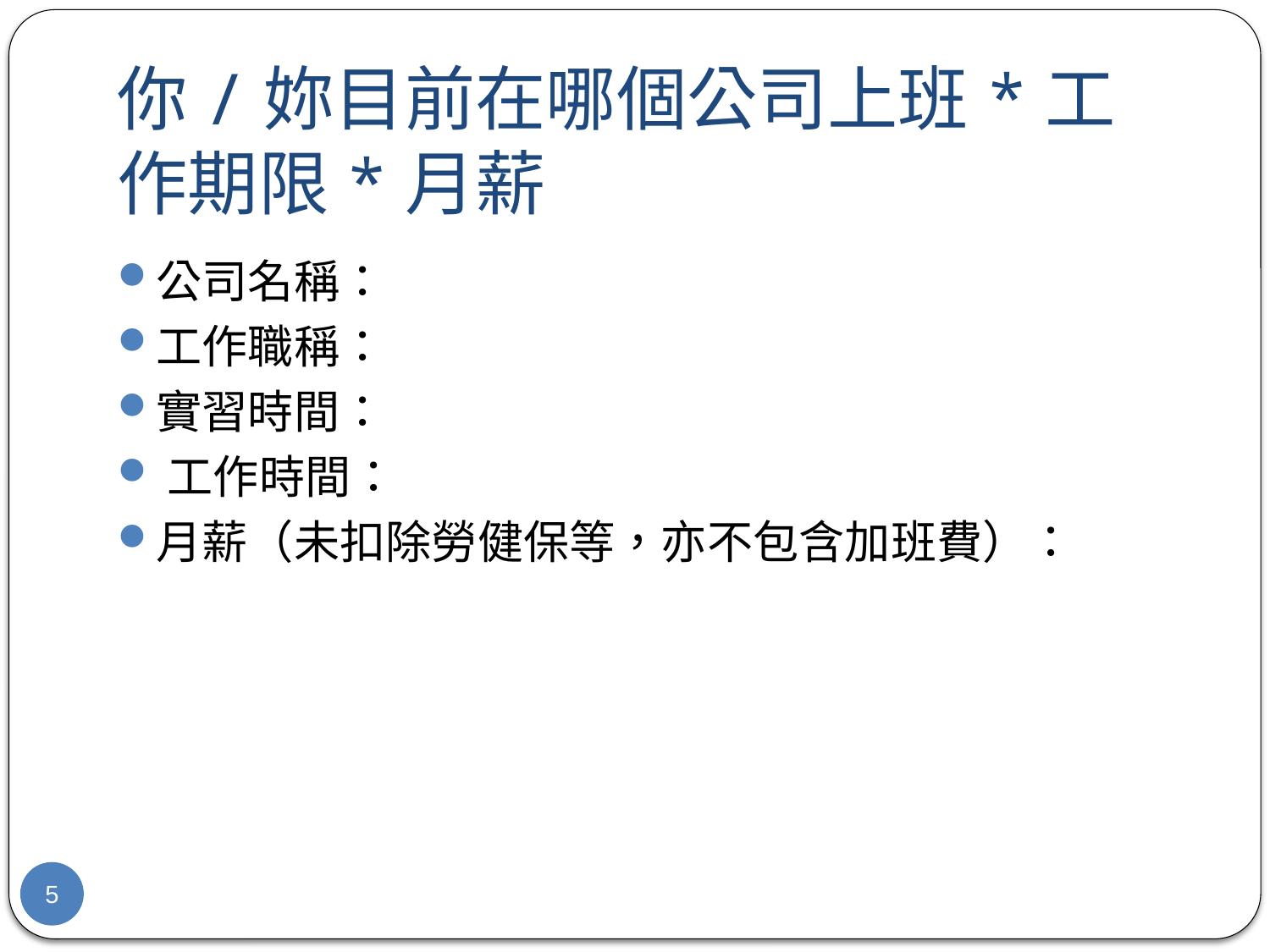

# 你/妳目前在哪個公司上班*工作期限*月薪
公司名稱：
工作職稱：
實習時間：
‌工作時間：
月薪（未扣除勞健保等，亦不包含加班費）：

5